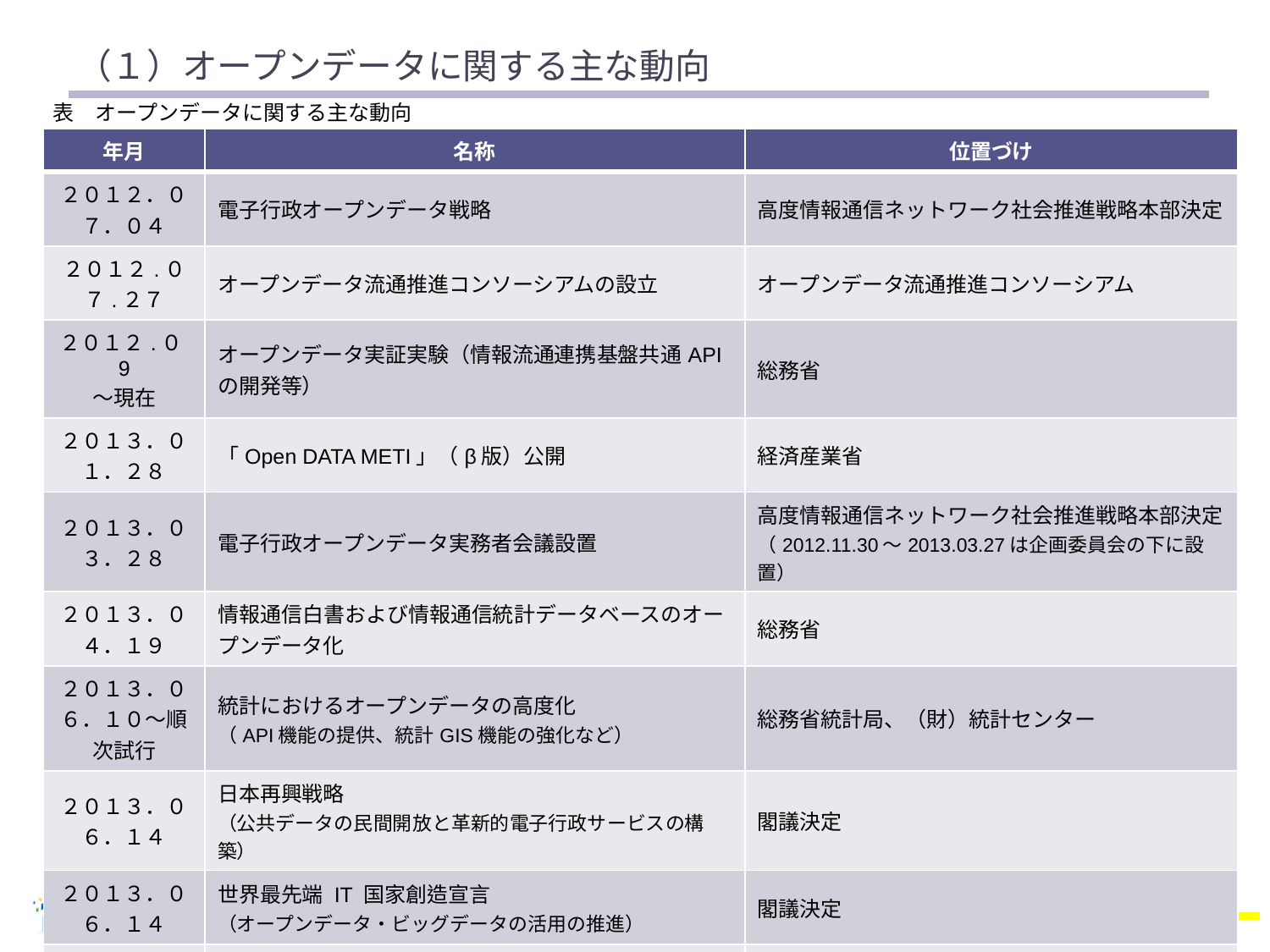

# （１）オープンデータに関する主な動向
表　オープンデータに関する主な動向
| 年月 | 名称 | 位置づけ |
| --- | --- | --- |
| ２０１２．０７．０４ | 電子行政オープンデータ戦略 | 高度情報通信ネットワーク社会推進戦略本部決定 |
| ２０１２.０７.２７ | オープンデータ流通推進コンソーシアムの設立 | オープンデータ流通推進コンソーシアム |
| ２０１２.０9 ～現在 | オープンデータ実証実験（情報流通連携基盤共通APIの開発等） | 総務省 |
| ２０１３．０１．２８ | 「Open DATA METI」（β版）公開 | 経済産業省 |
| ２０１３．０３．２８ | 電子行政オープンデータ実務者会議設置 | 高度情報通信ネットワーク社会推進戦略本部決定 （2012.11.30～2013.03.27は企画委員会の下に設置） |
| ２０１３．０４．１９ | 情報通信白書および情報通信統計データベースのオープンデータ化 | 総務省 |
| ２０１３．０６．１０～順次試行 | 統計におけるオープンデータの高度化 （API機能の提供、統計GIS機能の強化など） | 総務省統計局、（財）統計センター |
| ２０１３．０６．１４ | 日本再興戦略 （公共データの民間開放と革新的電子行政サービスの構築） | 閣議決定 |
| ２０１３．０６．１４ | 世界最先端 IT 国家創造宣言 （オープンデータ・ビッグデータの活用の推進） | 閣議決定 |
| ２０１３．０６．１８ | オープンデータ憲章 | G8サミット（英国ロック・アーン）での合意 |
| ２０１３．０６．２５ | 電子行政オープンデータ推進のためのロードマップ | 高度情報通信ネットワーク社会推進戦略本部決定 |
| ２０１３．０６．２５ | 二次利用の促進のための府省のデータ公開に関する基本的考え方（ガイドライン） | 各府省情報化統括責任者（ＣＩＯ）連絡会議決定 |
| ２０１３．１０．２９ | 日本のオープンデータ憲章アクションプラン | 各府省情報化統括責任者（ＣＩＯ）連絡会議決定 |
| ２０１３．１２．２０ | データカタログサイト試行版「DATA.GO.JP」公開 | 内閣官房 |
| 検討中 | 府省等ホームページの標準利用規約 | 電子行政オープンデータ実務者会議 |
5